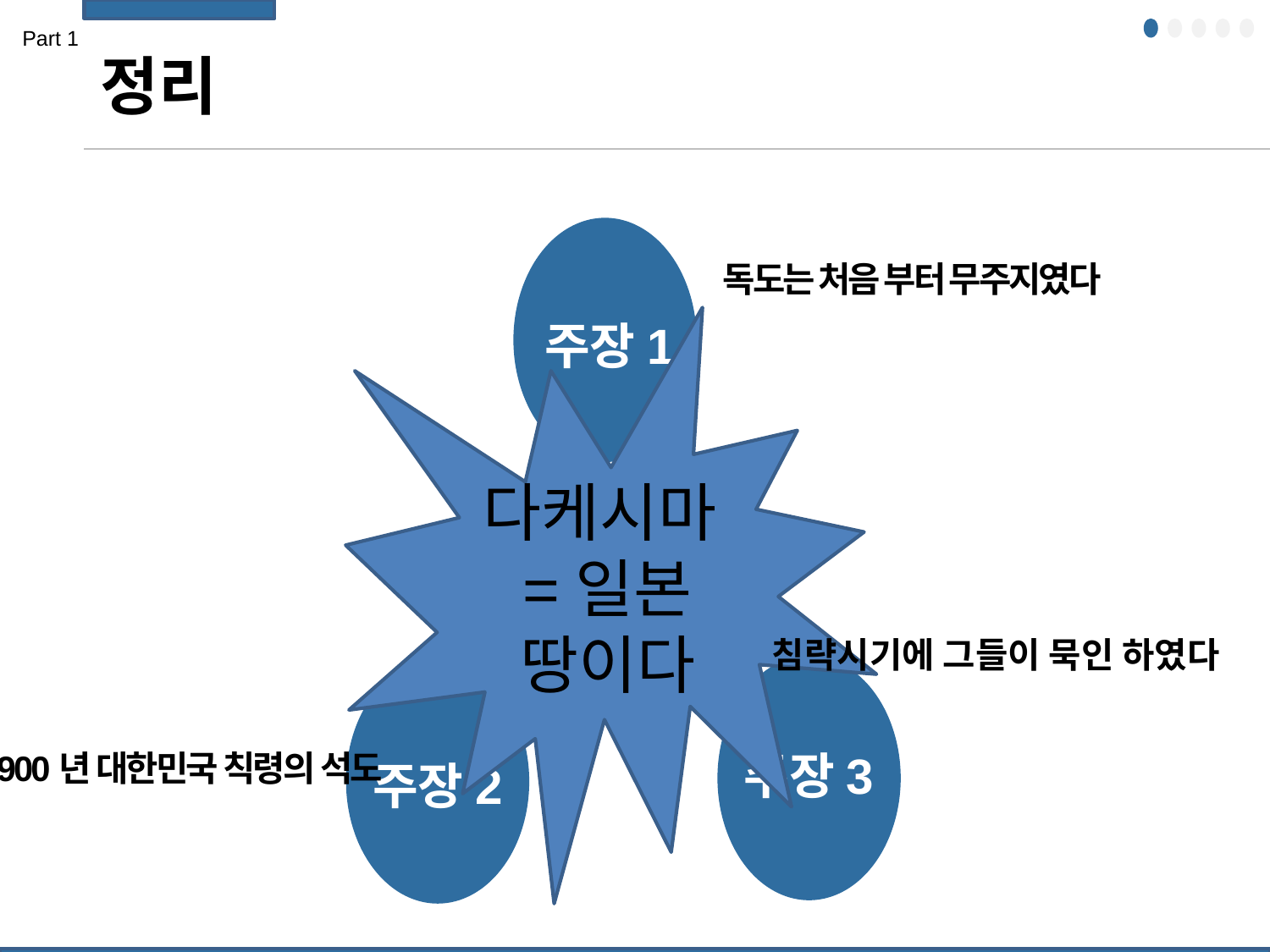

Part 1

정리

독도는 처음 부터 무주지였다
다케시마=일본 땅이다
주장1
침략시기에 그들이 묵인 하였다

주장3
1900년 대한민국 칙령의 석도
주장2